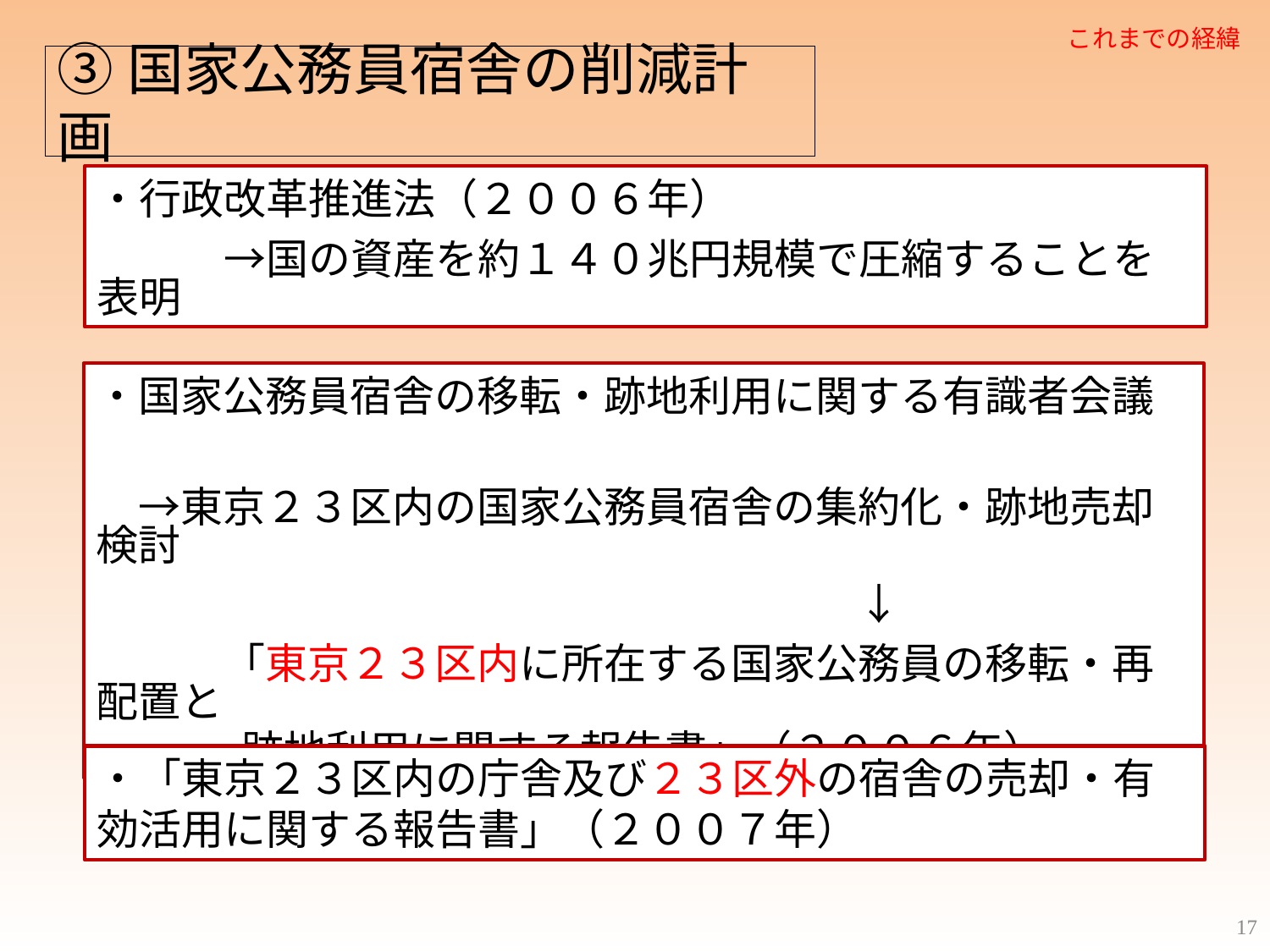

これまでの経緯
③国家公務員宿舎の削減計画
・行政改革推進法（２００６年）
　　　→国の資産を約１４０兆円規模で圧縮することを表明
・国家公務員宿舎の移転・跡地利用に関する有識者会議
　→東京２３区内の国家公務員宿舎の集約化・跡地売却検討
　　　　　　　　　　　　　　　　　　↓
　　　「東京２３区内に所在する国家公務員の移転・再配置と
　　　  跡地利用に関する報告書」（２００６年）
・「東京２３区内の庁舎及び２３区外の宿舎の売却・有効活用に関する報告書」（２００７年）
17